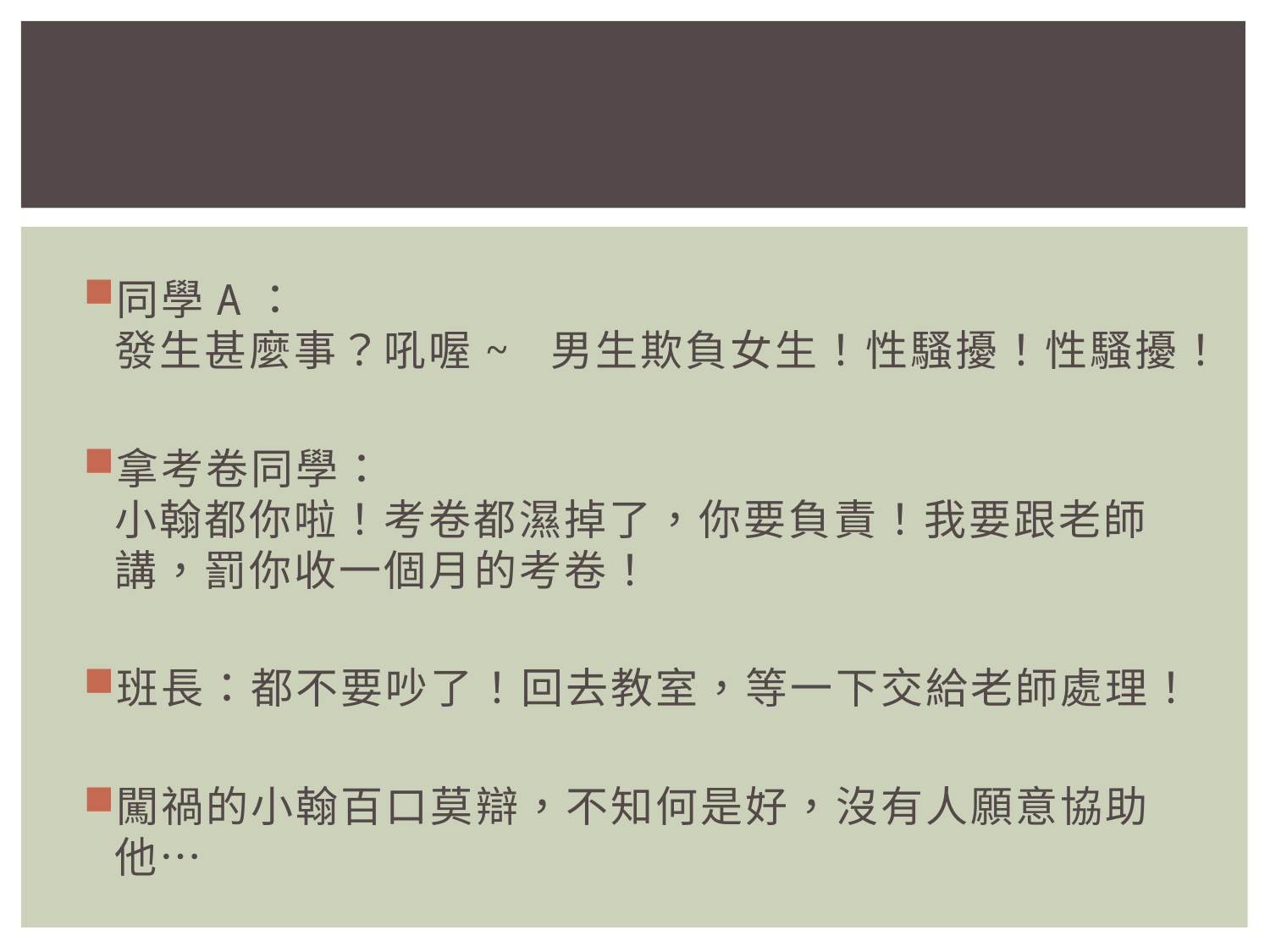

杯子同學：
小翰你白目喔！你完蛋了，老師的茶都灑出來了！幸虧我反應快，不然杯子就摔破了！你要賠老師一杯茶！

同學A：
發生甚麼事？吼喔~ 男生欺負女生！性騷擾！性騷擾！

拿考卷同學：
小翰都你啦！考卷都濕掉了，你要負責！我要跟老師講，罰你收一個月的考卷！

班長：都不要吵了！回去教室，等一下交給老師處理！

闖禍的小翰百口莫辯，不知何是好，沒有人願意協助他…